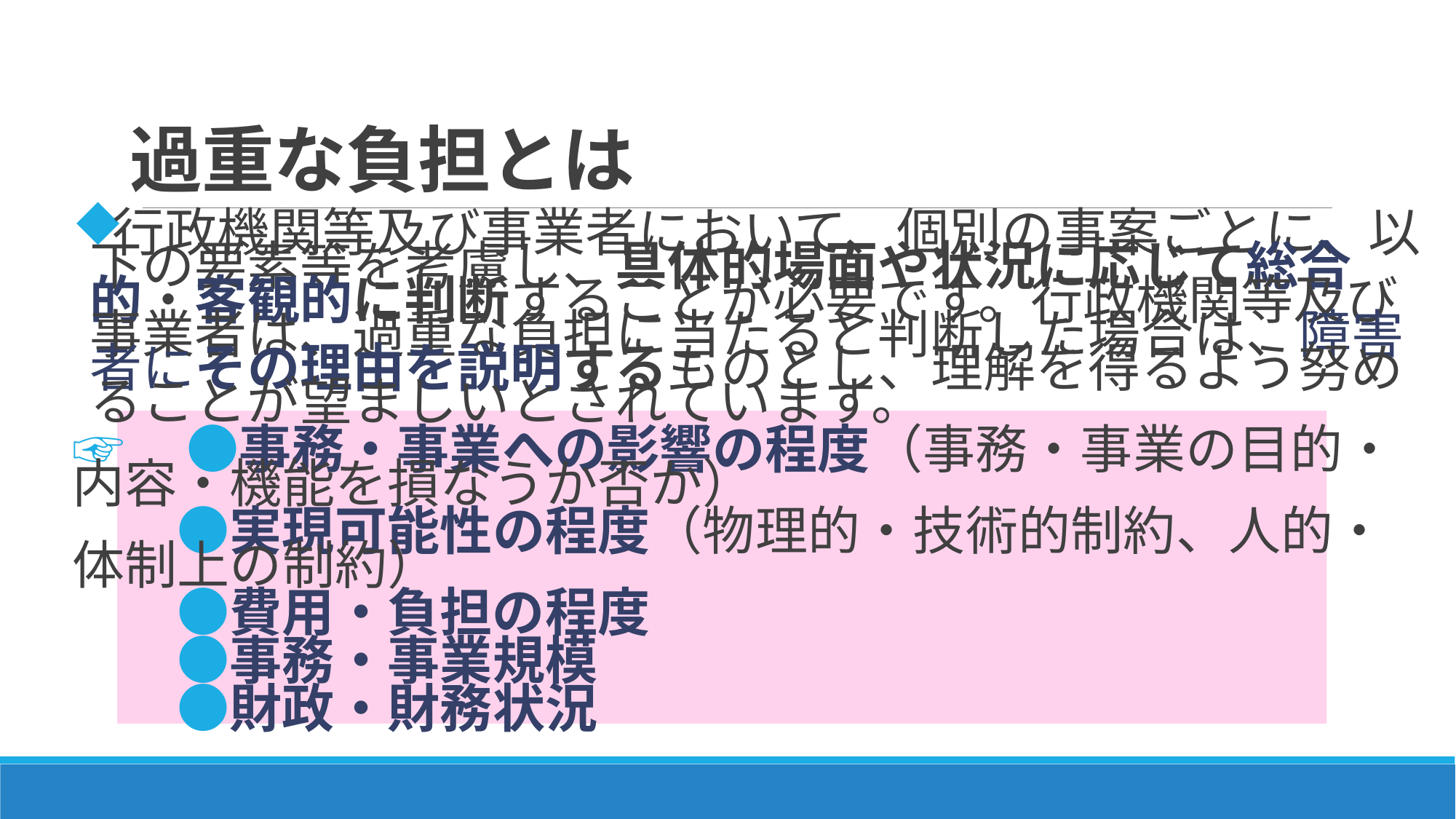

# 過重な負担とは
行政機関等及び事業者において、個別の事案ごとに、以下の要素等を考慮し、具体的場面や状況に応じて総合的・客観的に判断することが必要です。行政機関等及び事業者は、過重な負担に当たると判断した場合は、障害者にその理由を説明するものとし、理解を得るよう努めることが望ましいとされています。
☞　●事務・事業への影響の程度（事務・事業の目的・内容・機能を損なうか否か）
　　●実現可能性の程度（物理的・技術的制約、人的・体制上の制約）
　　●費用・負担の程度
　　●事務・事業規模
　　●財政・財務状況